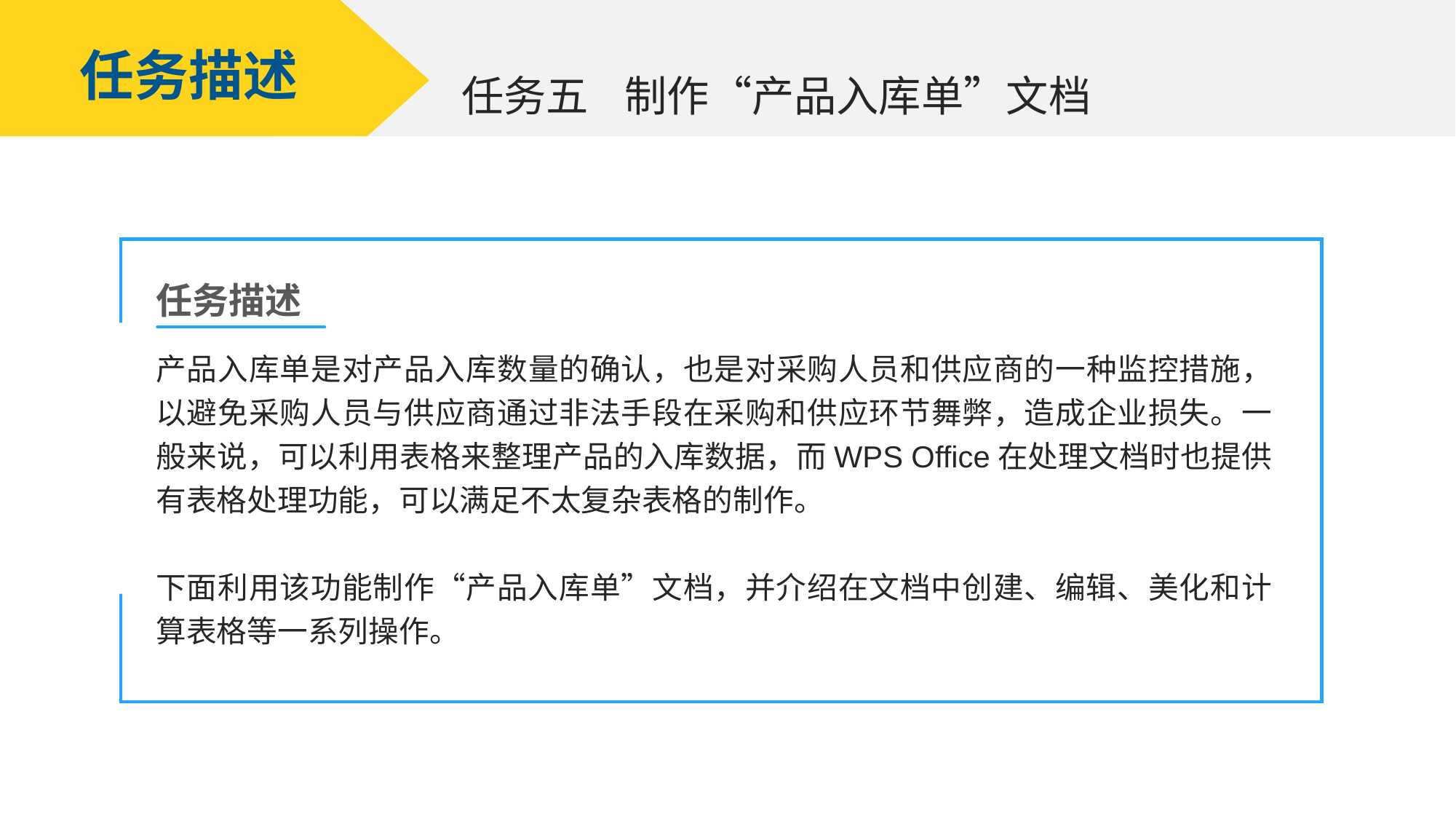

任务描述
制作“产品入库单”文档
任务五

任务描述

产品入库单是对产品入库数量的确认，也是对采购人员和供应商的一种监控措施，以避免采购人员与供应商通过非法手段在采购和供应环节舞弊，造成企业损失。一般来说，可以利用表格来整理产品的入库数据，而WPS Office在处理文档时也提供有表格处理功能，可以满足不太复杂表格的制作。

下面利用该功能制作“产品入库单”文档，并介绍在文档中创建、编辑、美化和计算表格等一系列操作。